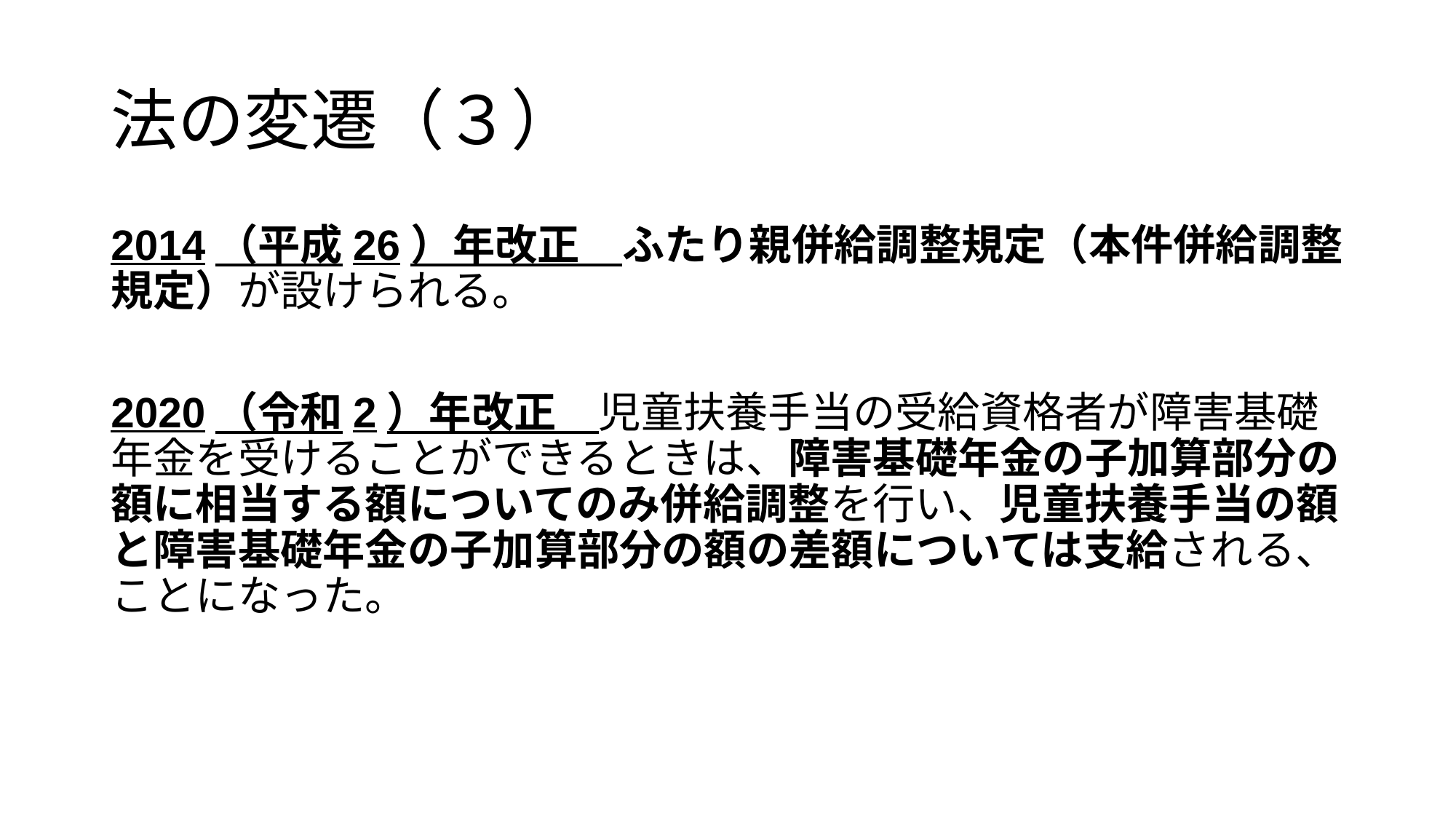

# 法の変遷（３）
2014（平成26）年改正　ふたり親併給調整規定（本件併給調整規定）が設けられる。

2020（令和2）年改正　児童扶養手当の受給資格者が障害基礎年金を受けることができるときは、障害基礎年金の子加算部分の額に相当する額についてのみ併給調整を行い、児童扶養手当の額と障害基礎年金の子加算部分の額の差額については支給される、ことになった。